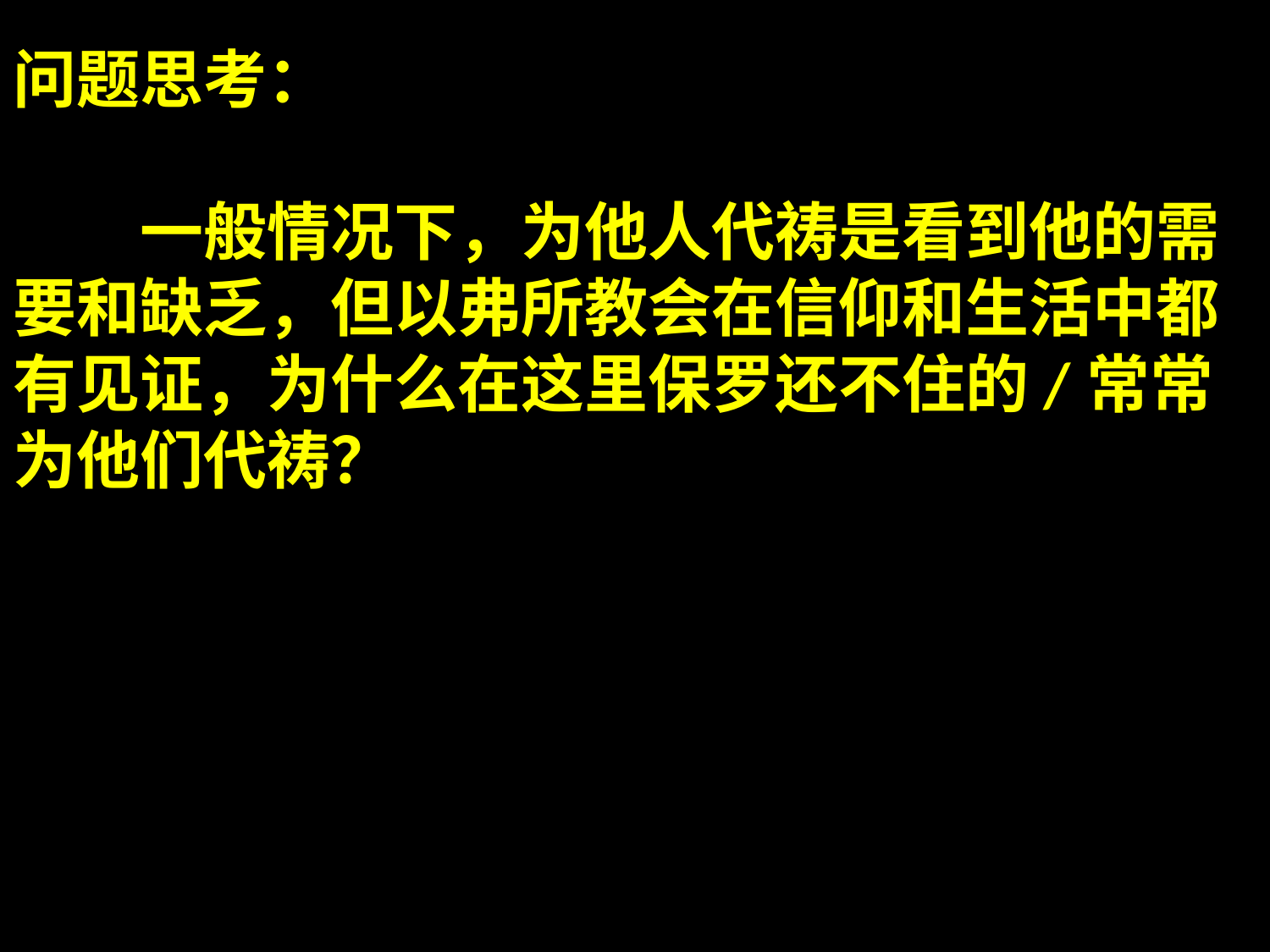

问题思考：
	一般情况下，为他人代祷是看到他的需要和缺乏，但以弗所教会在信仰和生活中都有见证，为什么在这里保罗还不住的/常常为他们代祷？